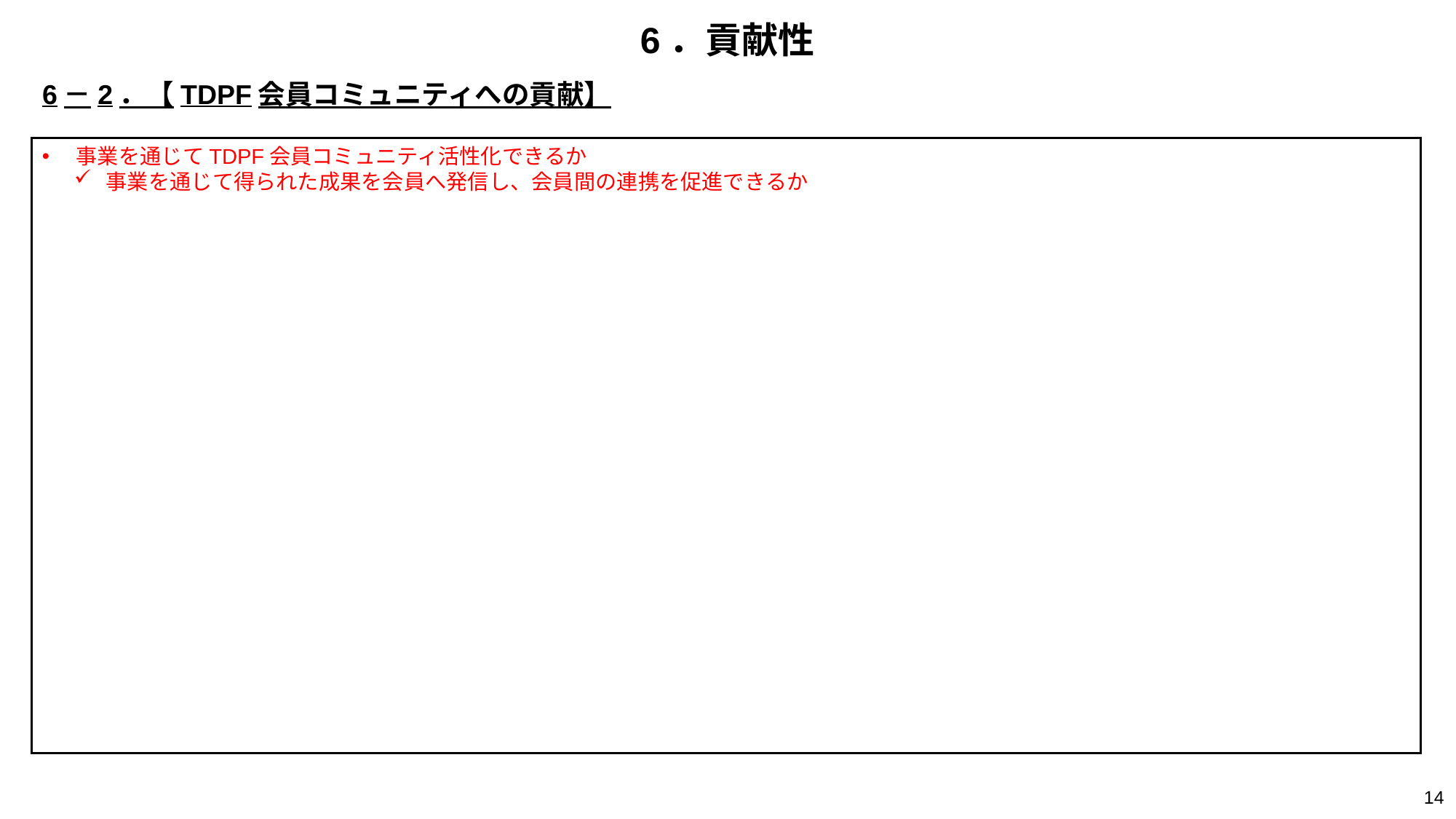

# 6．貢献性
6－2．【TDPF会員コミュニティへの貢献】
事業を通じてTDPF会員コミュニティ活性化できるか
事業を通じて得られた成果を会員へ発信し、会員間の連携を促進できるか

14